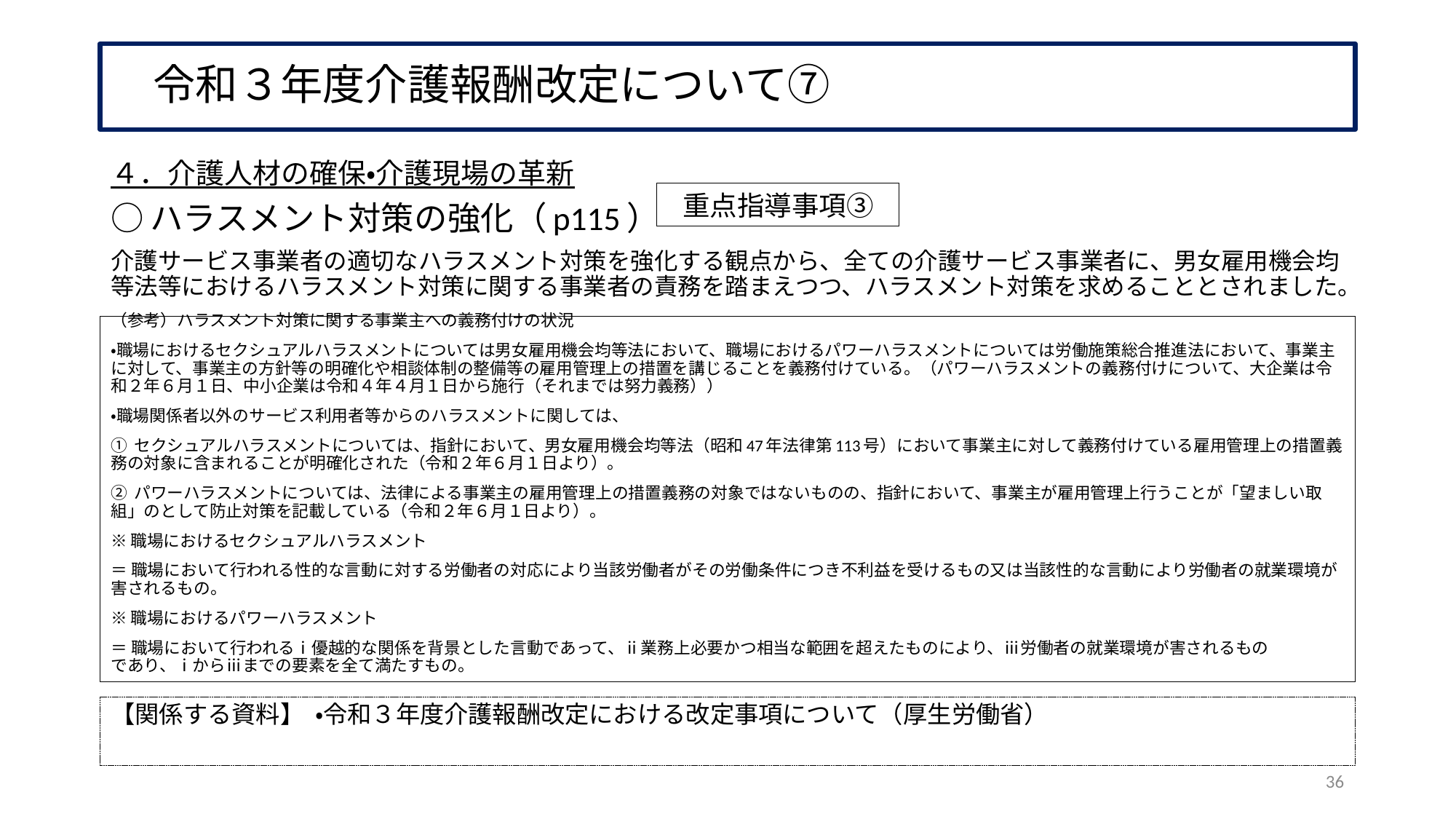

# 令和３年度介護報酬改定について⑦
４．介護人材の確保・介護現場の革新
○ハラスメント対策の強化（p115）
介護サービス事業者の適切なハラスメント対策を強化する観点から、全ての介護サービス事業者に、男女雇用機会均等法等におけるハラスメント対策に関する事業者の責務を踏まえつつ、ハラスメント対策を求めることとされました。
（参考）ハラスメント対策に関する事業主への義務付けの状況
・職場におけるセクシュアルハラスメントについては男女雇用機会均等法において、職場におけるパワーハラスメントについては労働施策総合推進法において、事業主に対して、事業主の方針等の明確化や相談体制の整備等の雇用管理上の措置を講じることを義務付けている。（パワーハラスメントの義務付けについて、大企業は令和２年６月１日、中小企業は令和４年４月１日から施行（それまでは努力義務））
・職場関係者以外のサービス利用者等からのハラスメントに関しては、
① セクシュアルハラスメントについては、指針において、男女雇用機会均等法（昭和47年法律第113号）において事業主に対して義務付けている雇用管理上の措置義務の対象に含まれることが明確化された（令和２年６月１日より）。
② パワーハラスメントについては、法律による事業主の雇用管理上の措置義務の対象ではないものの、指針において、事業主が雇用管理上行うことが「望ましい取組」のとして防止対策を記載している（令和２年６月１日より）。
※職場におけるセクシュアルハラスメント
＝ 職場において行われる性的な言動に対する労働者の対応により当該労働者がその労働条件につき不利益を受けるもの又は当該性的な言動により労働者の就業環境が害されるもの。
※職場におけるパワーハラスメント
＝ 職場において行われるⅰ優越的な関係を背景とした言動であって、ⅱ業務上必要かつ相当な範囲を超えたものにより、ⅲ労働者の就業環境が害されるもの　　　　であり、ⅰからⅲまでの要素を全て満たすもの。

重点指導事項③

【関係する資料】  ・令和３年度介護報酬改定における改定事項について（厚生労働省）
36